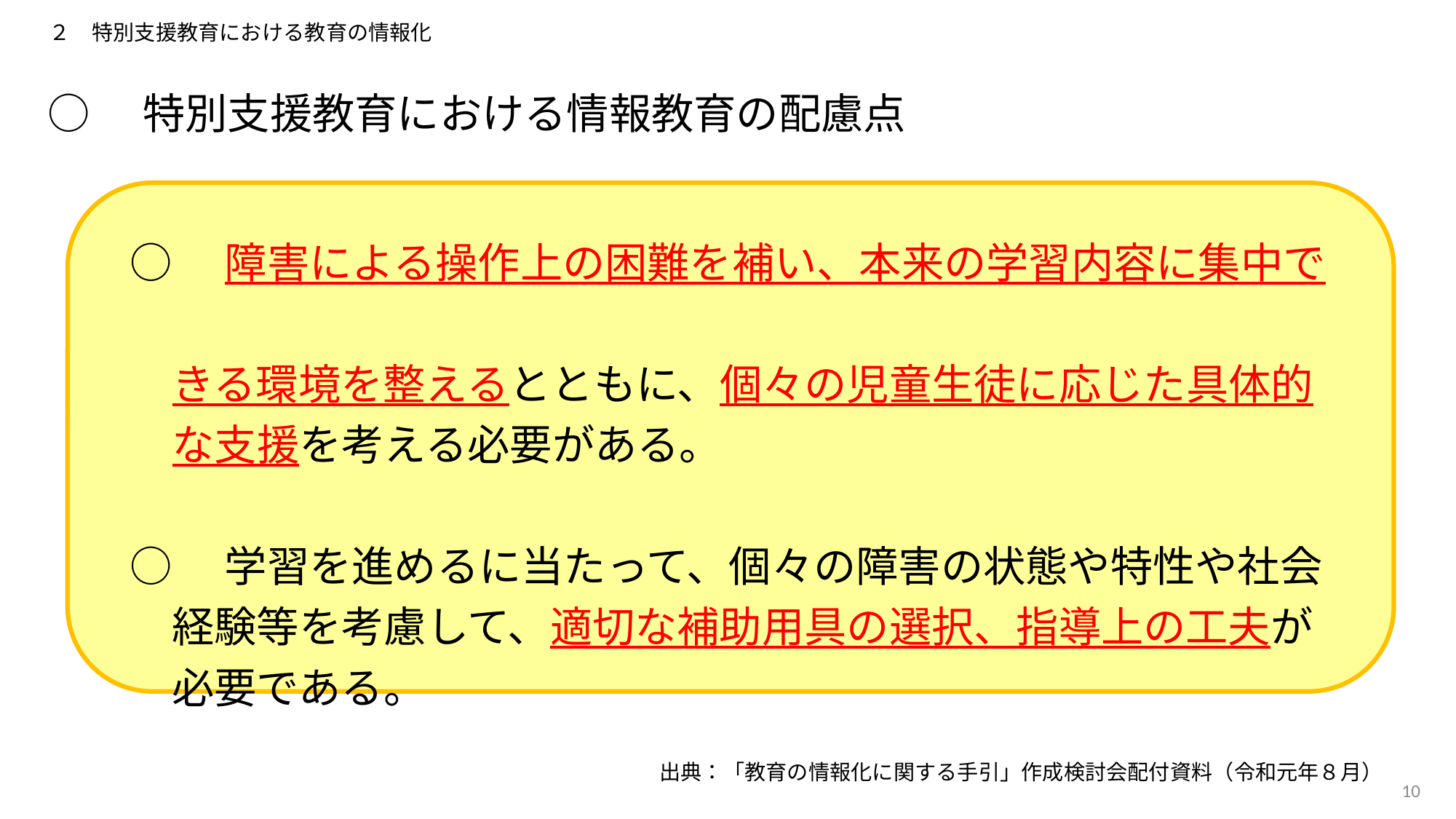

２　特別支援教育における教育の情報化
○　特別支援教育における情報教育の配慮点

○　障害による操作上の困難を補い、本来の学習内容に集中で
　きる環境を整えるとともに、個々の児童生徒に応じた具体的
　な支援を考える必要がある。

○　学習を進めるに当たって、個々の障害の状態や特性や社会
　経験等を考慮して、適切な補助用具の選択、指導上の工夫が
　必要である。

出典：「教育の情報化に関する手引」作成検討会配付資料（令和元年８月）
10